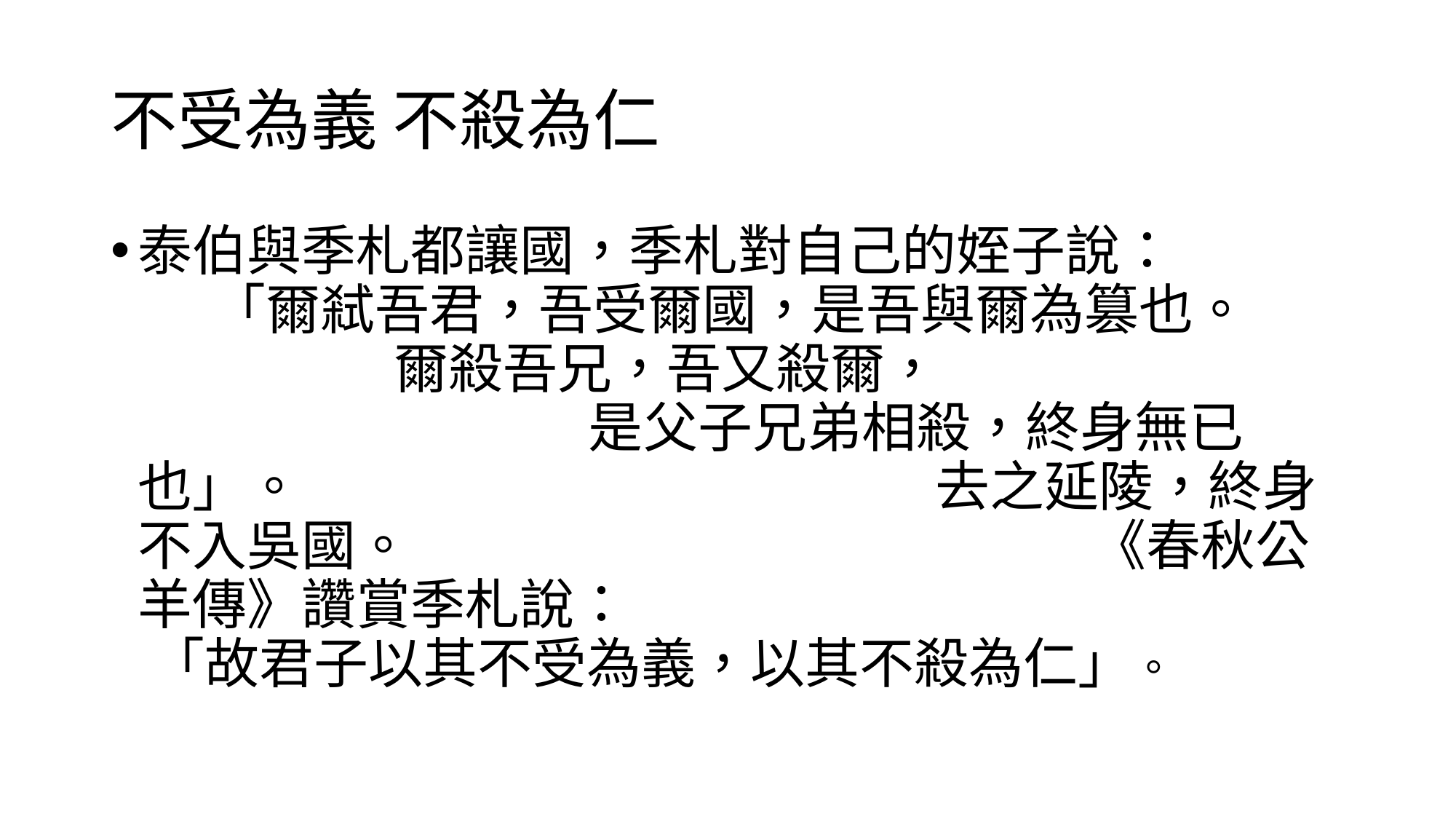

# 不受為義 不殺為仁
泰伯與季札都讓國，季札對自己的姪子說：                    「爾弒吾君，吾受爾國，是吾與爾為篡也。                             爾殺吾兄，吾又殺爾，                                                                       是父子兄弟相殺，終身無已也」。                                                    去之延陵，終身不入吳國。                                                        《春秋公羊傳》讚賞季札說：                                                            「故君子以其不受為義，以其不殺為仁」。